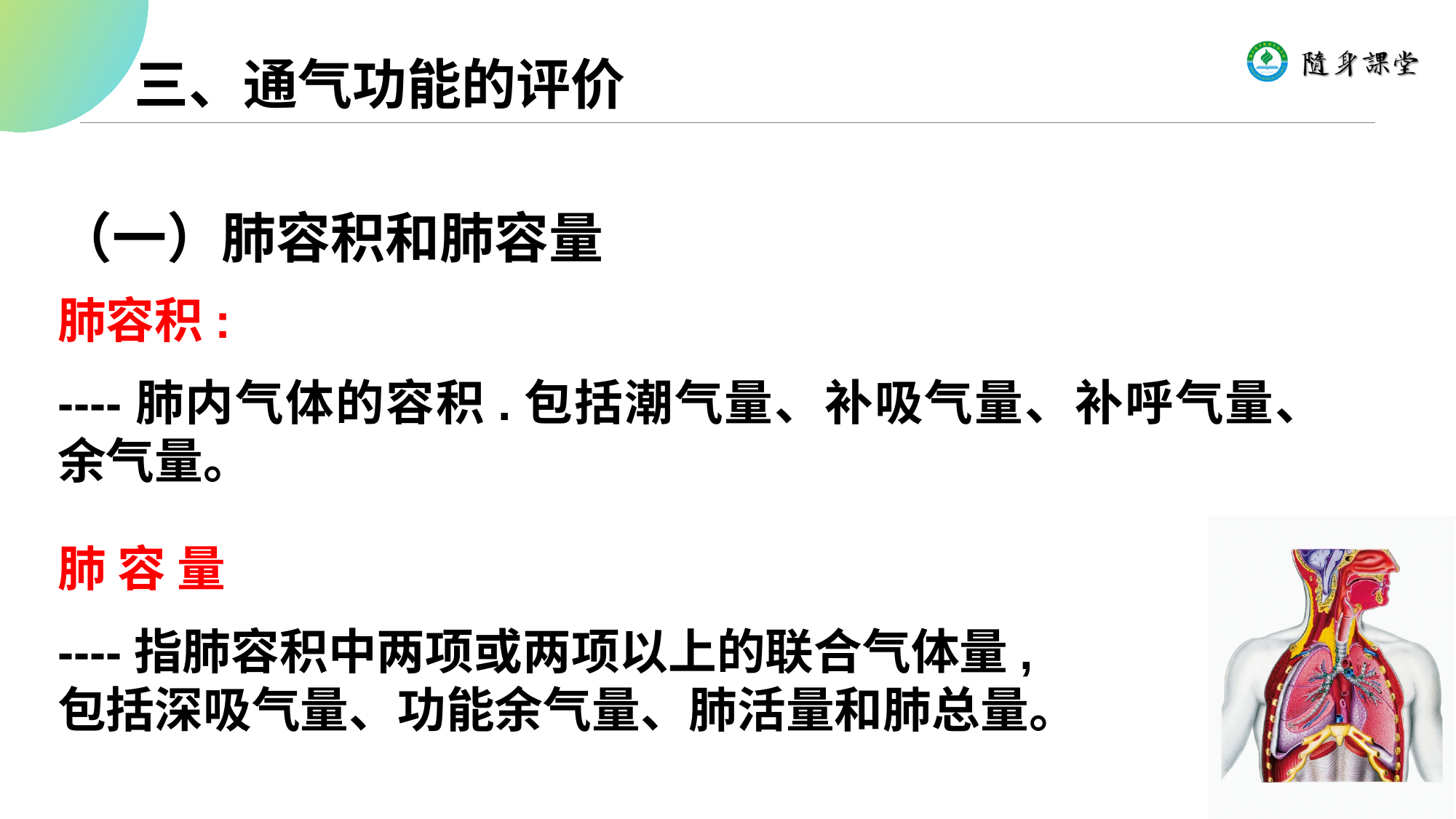

三、通气功能的评价
（一）肺容积和肺容量

肺容积:
----肺内气体的容积.包括潮气量、补吸气量、补呼气量、余气量。
肺 容 量
----指肺容积中两项或两项以上的联合气体量,包括深吸气量、功能余气量、肺活量和肺总量。

45